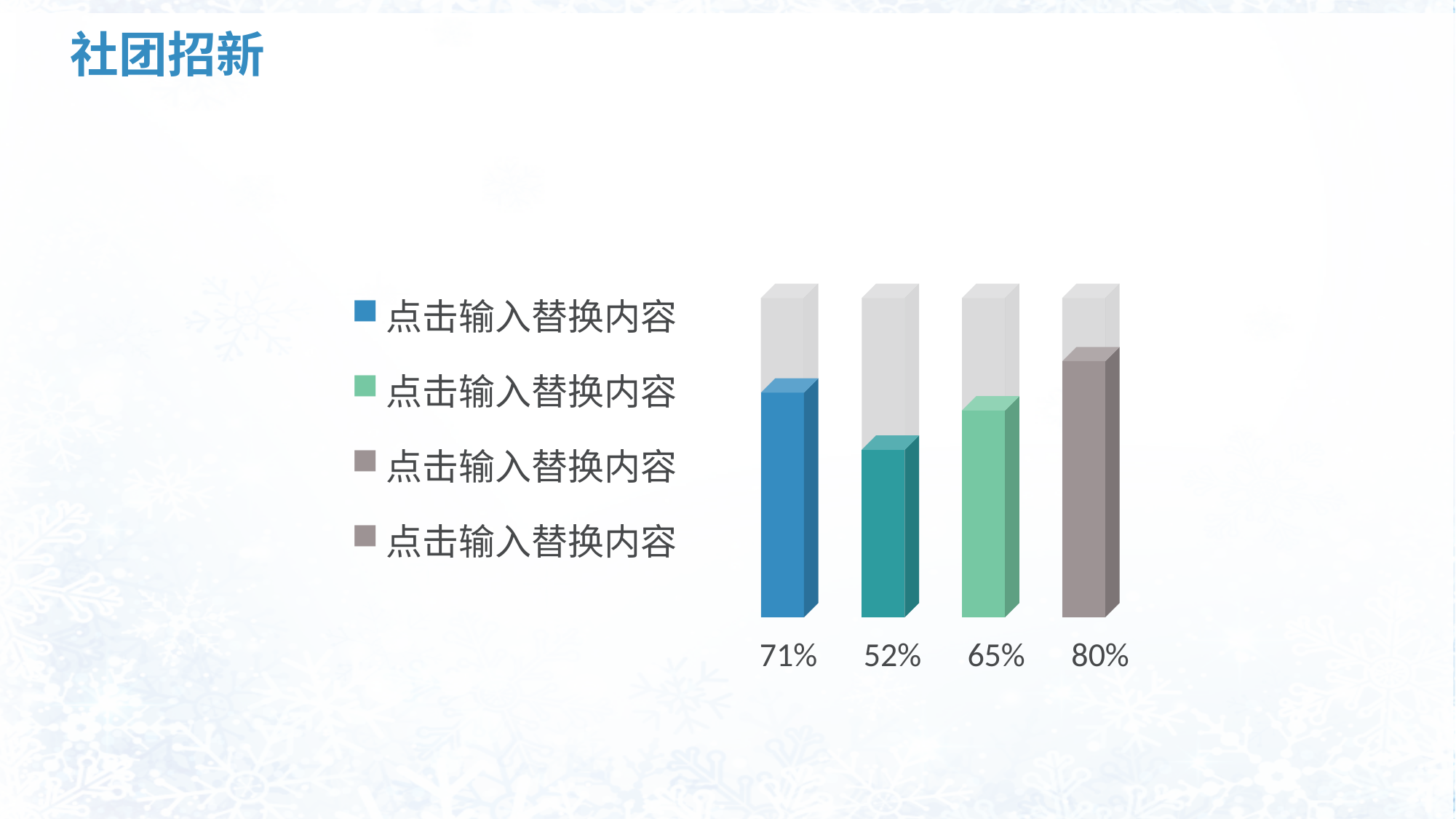

# 社团招新
点击输入替换内容
点击输入替换内容
点击输入替换内容
点击输入替换内容

71%
52%
65%
80%